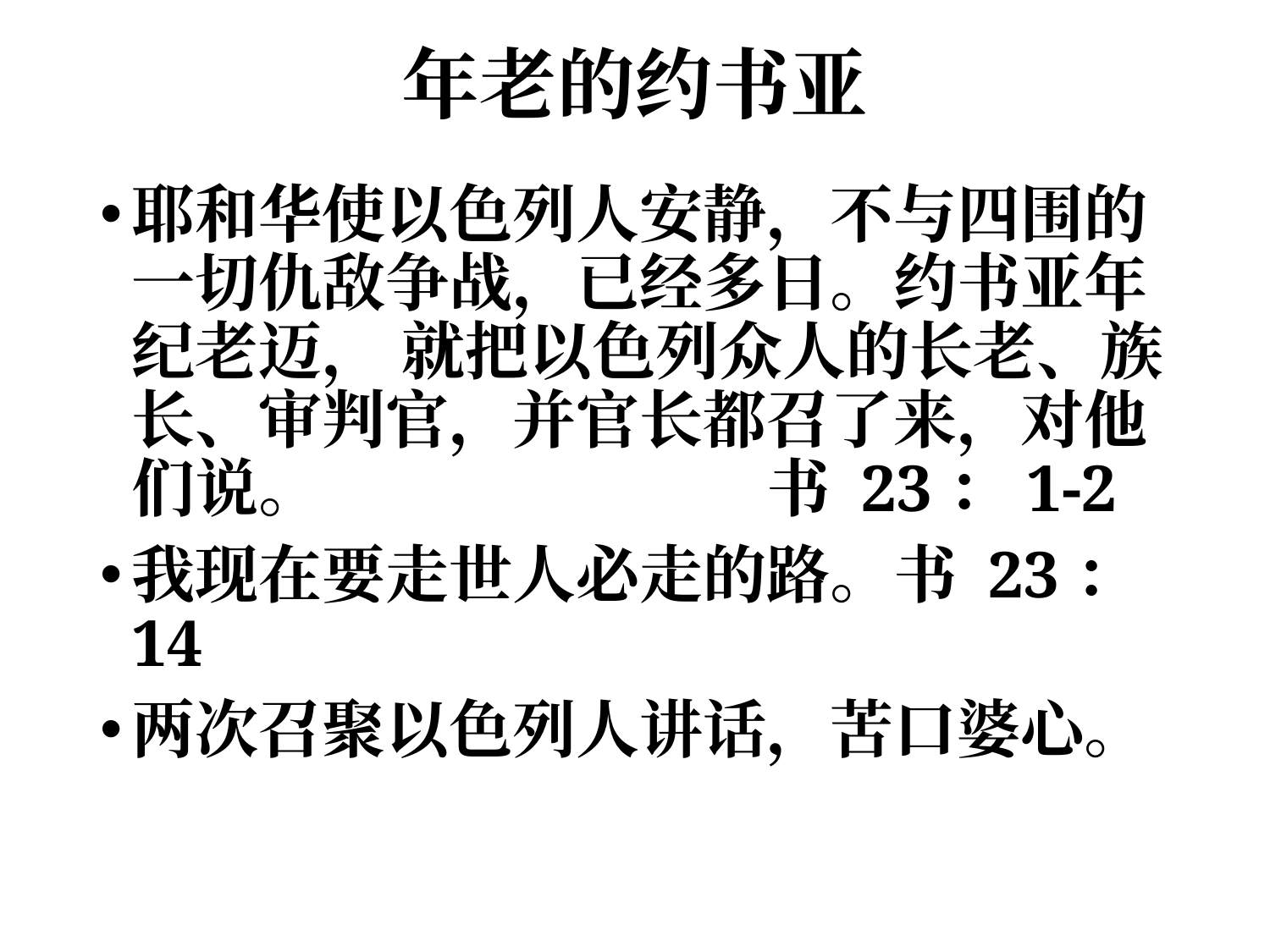

# 年老的约书亚
耶和华使以色列人安静，不与四围的一切仇敌争战，已经多日。约书亚年纪老迈， 就把以色列众人的长老、族长、审判官，并官长都召了来，对他们说。				书 23：1-2
我现在要走世人必走的路。书 23：14
两次召聚以色列人讲话，苦口婆心。